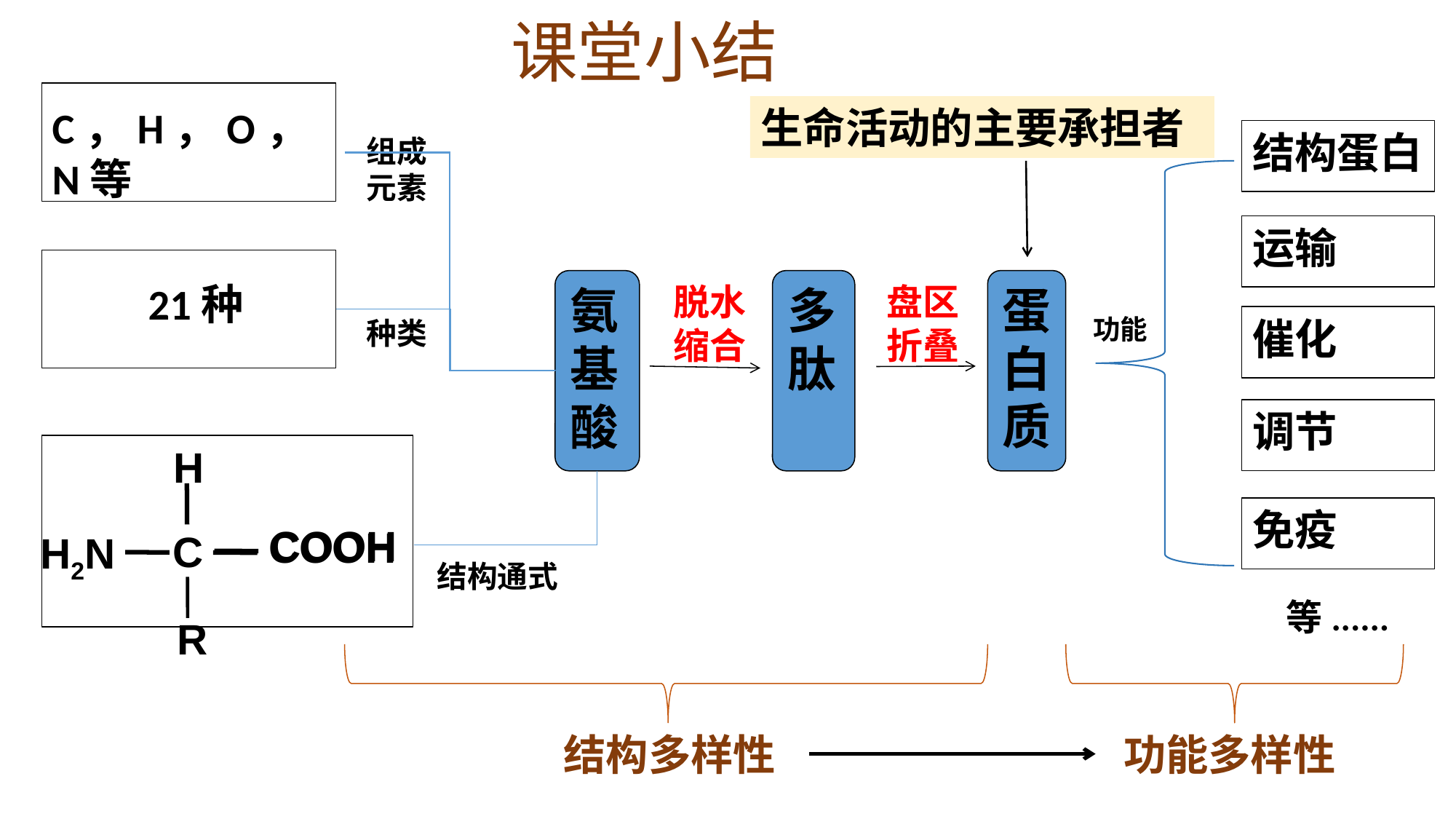

课堂小结

C，H，O，N等
生命活动的主要承担者
结构蛋白
组成
元素

运输

氨基酸
多肽
蛋白质
21种
脱水缩合
盘区折叠
功能
催化
种类

调节
H

COOH
COOH
C
H2N

R

免疫

结构通式
等......
结构多样性
功能多样性